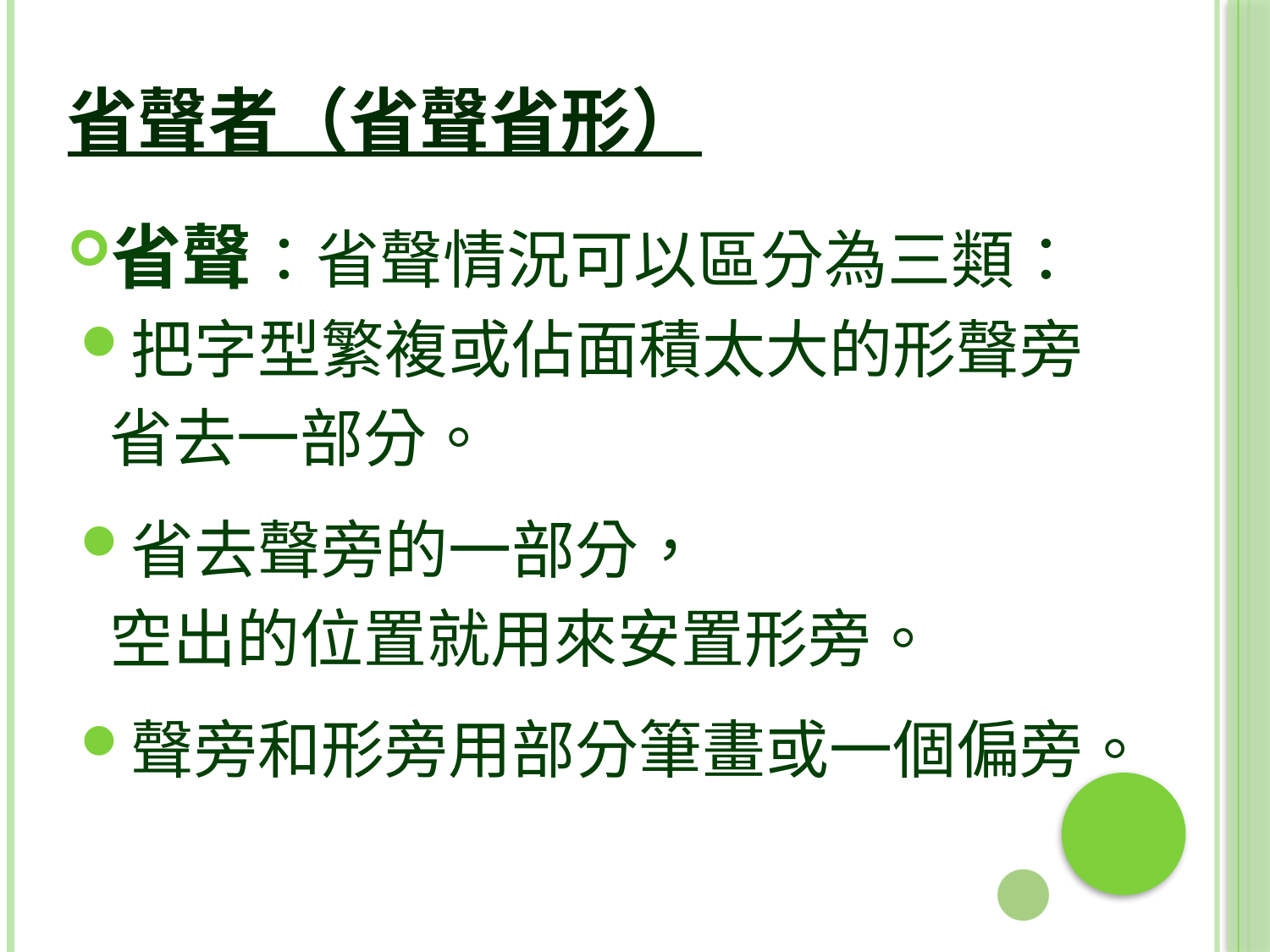

# 省聲者（省聲省形）
省聲：省聲情況可以區分為三類：
把字型繁複或佔面積太大的形聲旁
 省去一部分。

省去聲旁的一部分，
 空出的位置就用來安置形旁。

聲旁和形旁用部分筆畫或一個偏旁。